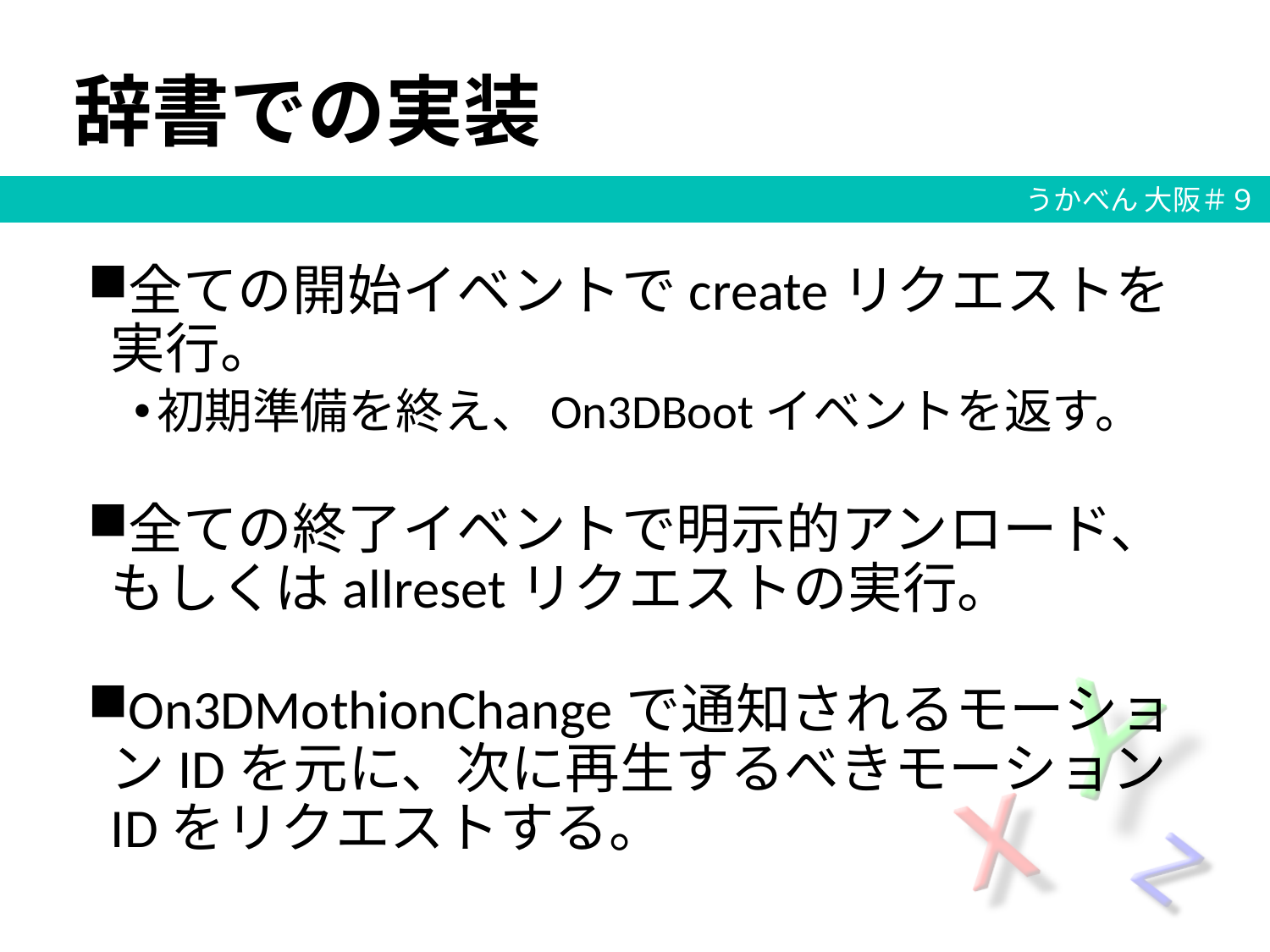

# 辞書での実装
全ての開始イベントでcreateリクエストを実行。
初期準備を終え、On3DBootイベントを返す。

全ての終了イベントで明示的アンロード、もしくはallresetリクエストの実行。

On3DMothionChangeで通知されるモーションIDを元に、次に再生するべきモーションIDをリクエストする。